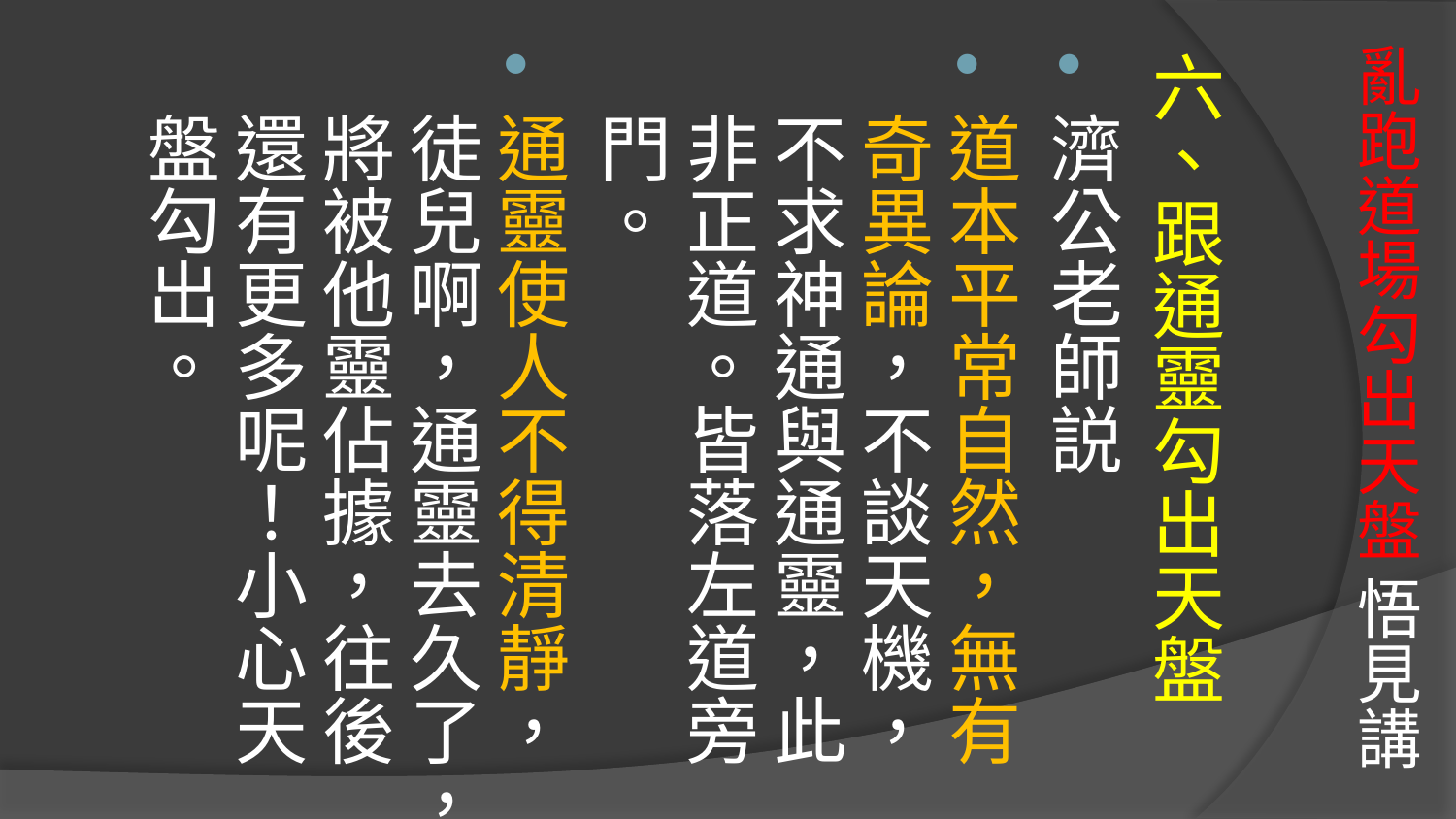

# 亂跑道場勾出天盤 悟見講
六、跟通靈勾出天盤
濟公老師説
道本平常自然，無有奇異論，不談天機，不求神通與通靈，此非正道。皆落左道旁門。
通靈使人不得清靜，徒兒啊，通靈去久了，將被他靈佔據，往後還有更多呢！小心天盤勾出。